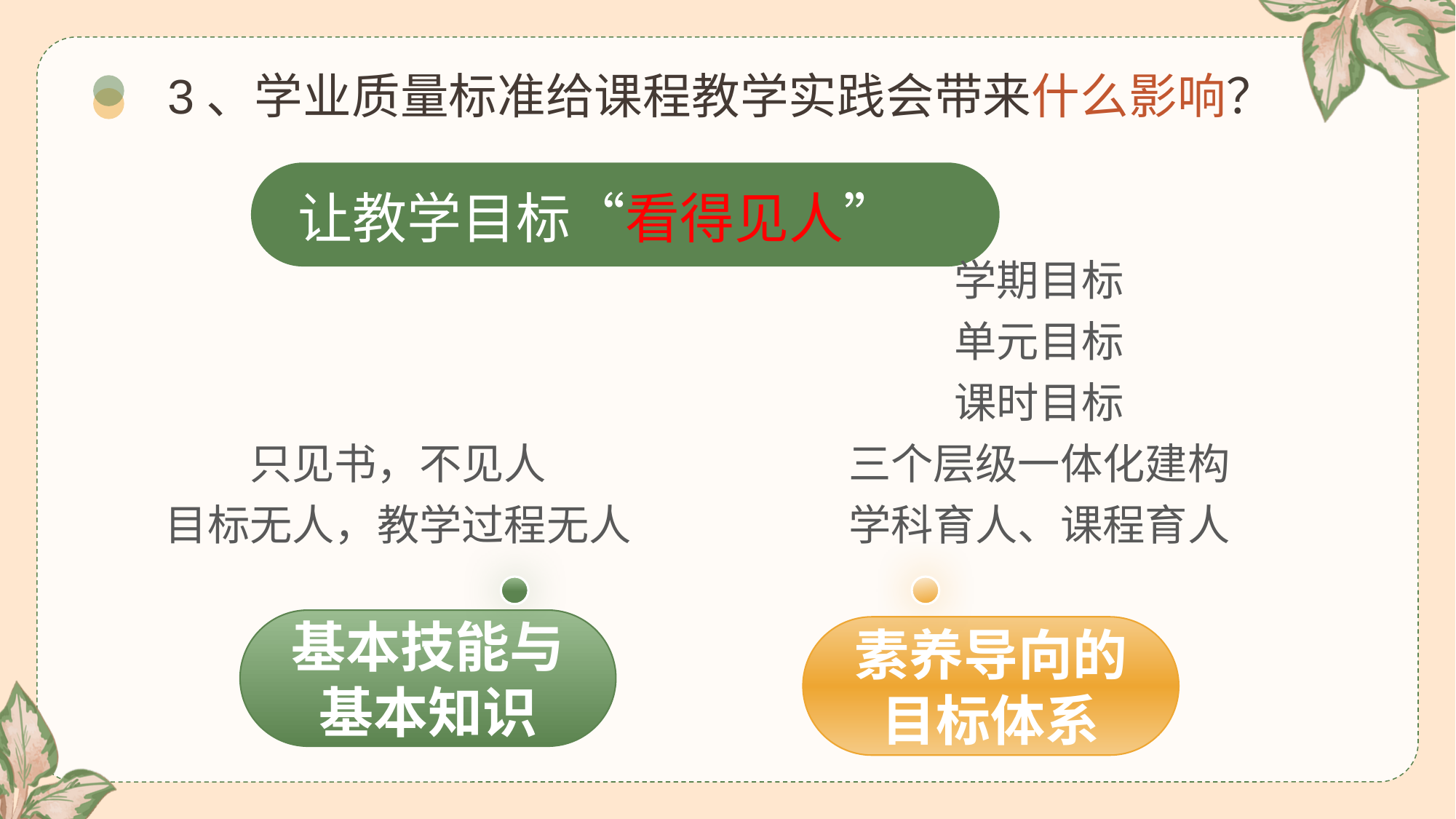

3、学业质量标准给课程教学实践会带来什么影响？

让教学目标“看得见人”
学期目标
单元目标
课时目标
三个层级一体化建构
学科育人、课程育人

只见书，不见人
目标无人，教学过程无人

基本技能与
基本知识
素养导向的
目标体系
9